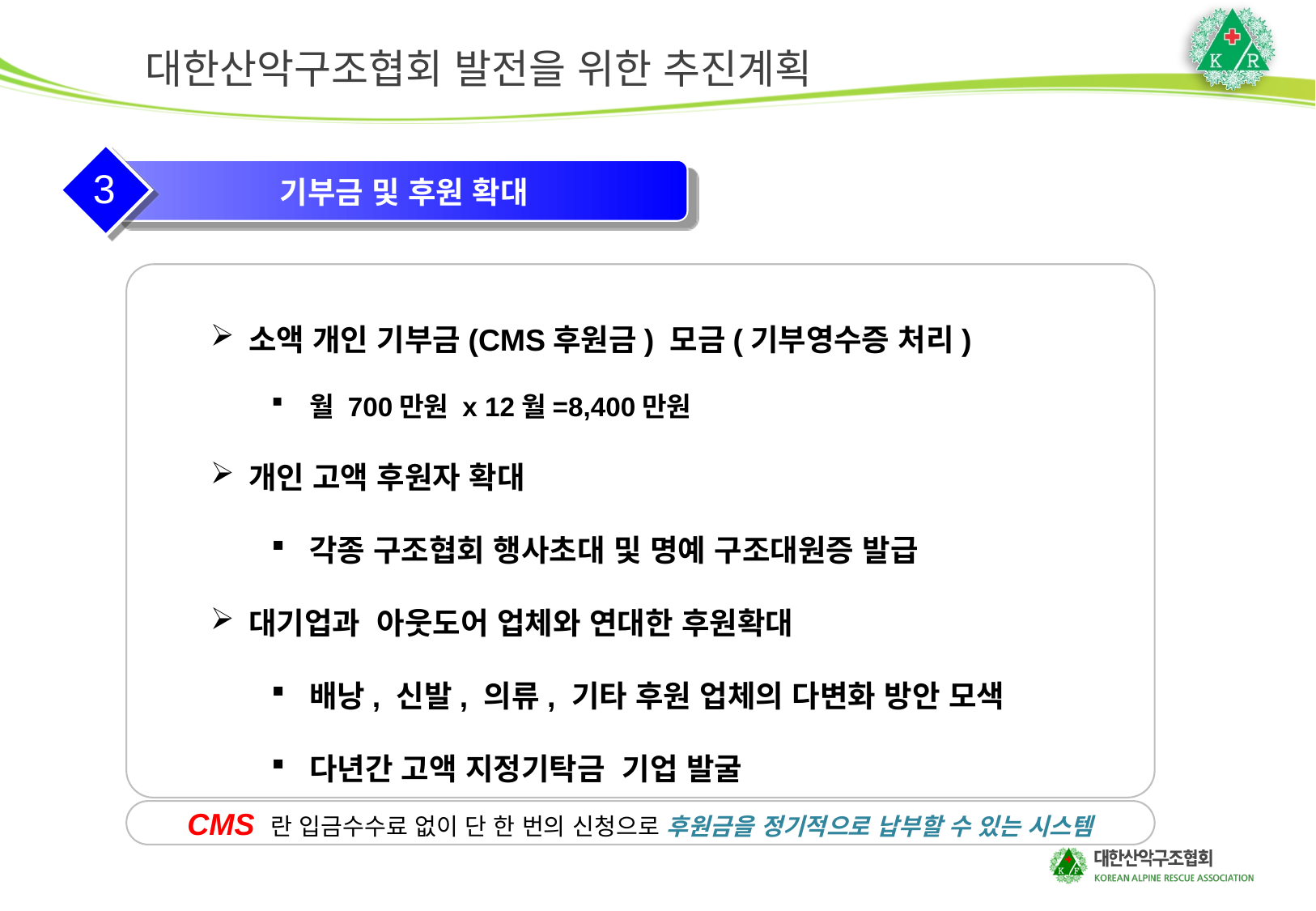

# 대한산악구조협회 발전을 위한 추진계획

3

기부금 및 후원 확대

소액 개인 기부금(CMS후원금) 모금(기부영수증 처리)
월 700만원 x 12월=8,400만원
개인 고액 후원자 확대
각종 구조협회 행사초대 및 명예 구조대원증 발급
대기업과  아웃도어 업체와 연대한 후원확대
배낭, 신발, 의류, 기타 후원 업체의 다변화 방안 모색
다년간 고액 지정기탁금  기업 발굴
CMS 란 입금수수료 없이 단 한 번의 신청으로 후원금을 정기적으로 납부할 수 있는 시스템